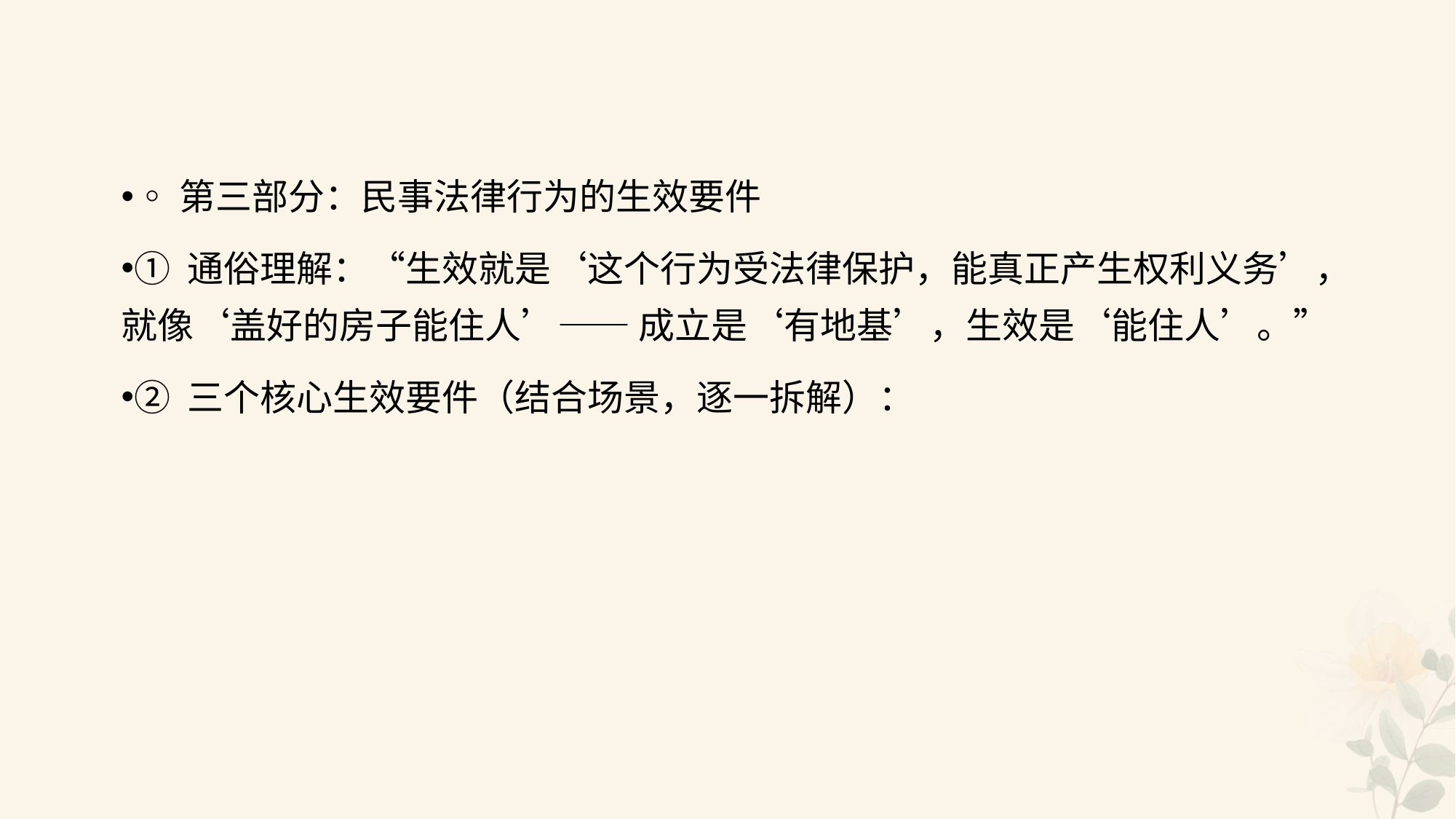

#
◦第三部分：民事法律行为的生效要件
① 通俗理解：“生效就是‘这个行为受法律保护，能真正产生权利义务’，就像‘盖好的房子能住人’—— 成立是‘有地基’，生效是‘能住人’。”
② 三个核心生效要件（结合场景，逐一拆解）：